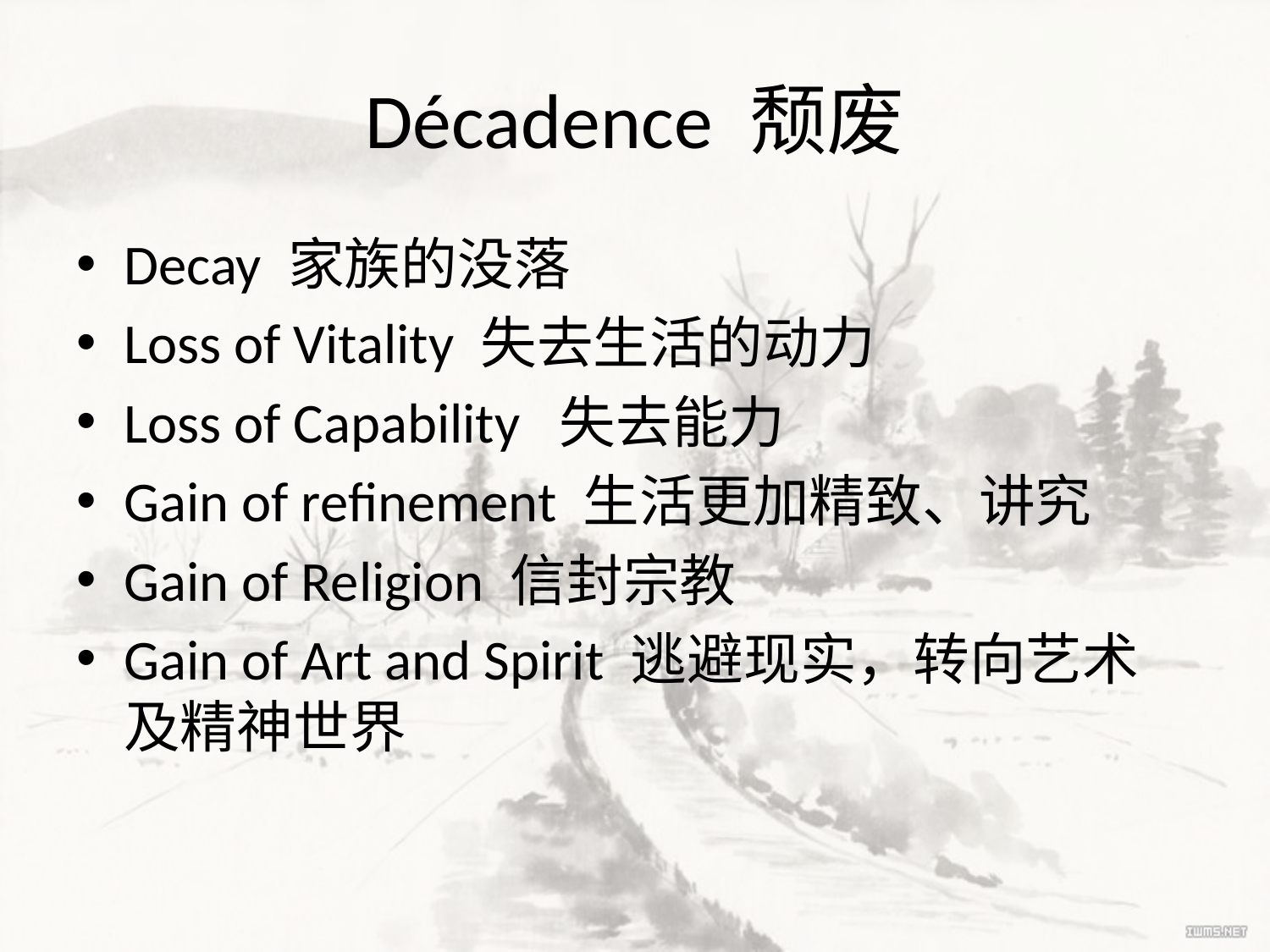

# Décadence 颓废
Decay 家族的没落
Loss of Vitality 失去生活的动力
Loss of Capability  失去能力
Gain of refinement 生活更加精致、讲究
Gain of Religion 信封宗教
Gain of Art and Spirit 逃避现实，转向艺术及精神世界